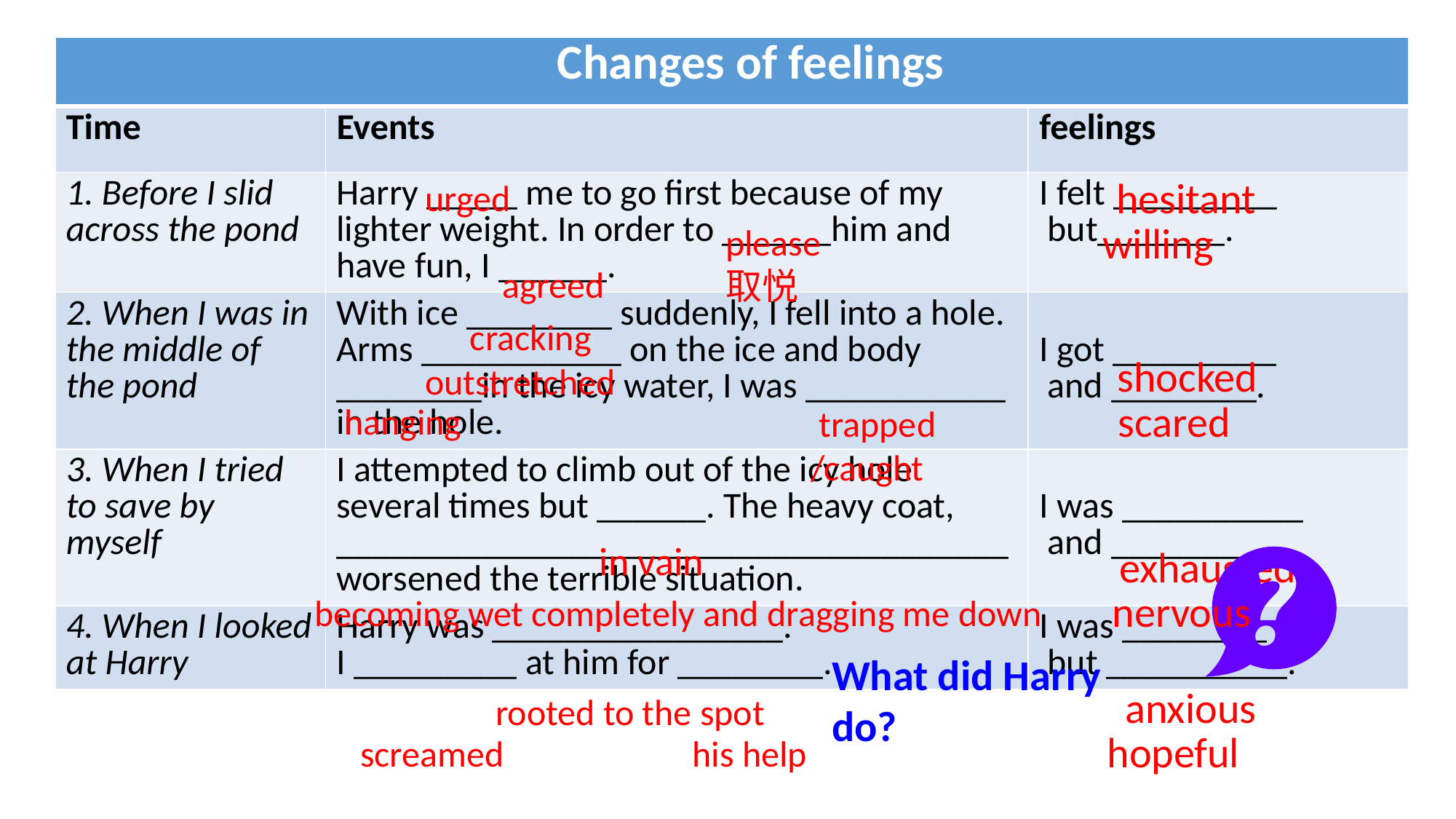

| Changes of feelings |  |  |
| --- | --- | --- |
| Time | Events | feelings |
| 1. Before I slid across the pond | Harry \_\_\_\_\_ me to go first because of my lighter weight. In order to \_\_\_\_\_\_him and have fun, I \_\_\_\_\_\_. | I felt \_\_\_\_\_\_\_\_\_ but\_\_\_\_\_\_\_. |
| 2. When I was in the middle of the pond | With ice \_\_\_\_\_\_\_\_ suddenly, I fell into a hole. Arms \_\_\_\_\_\_\_\_\_\_\_ on the ice and body \_\_\_\_\_\_\_\_in the icy water, I was \_\_\_\_\_\_\_\_\_\_\_ in the hole. | I got \_\_\_\_\_\_\_\_\_ and \_\_\_\_\_\_\_\_. |
| 3. When I tried to save by myself | I attempted to climb out of the icy hole several times but \_\_\_\_\_\_. The heavy coat, \_\_\_\_\_\_\_\_\_\_\_\_\_\_\_\_\_\_\_\_\_\_\_\_\_\_\_\_\_\_\_\_\_\_\_\_\_worsened the terrible situation. | I was \_\_\_\_\_\_\_\_\_\_ and \_\_\_\_\_\_\_\_\_. |
| 4. When I looked at Harry | Harry was \_\_\_\_\_\_\_\_\_\_\_\_\_\_\_\_. I \_\_\_\_\_\_\_\_\_ at him for \_\_\_\_\_\_\_\_. | I was \_\_\_\_\_\_\_\_ but \_\_\_\_\_\_\_\_\_\_. |
hesitant
urged
willing
please
取悦
agreed
cracking
shocked
outstretched
scared
 hanging
 trapped
/caught
  in vain
exhausted

 nervous
 becoming wet completely and dragging me down
What did Harry do?
anxious
rooted to the spot
hopeful
 screamed                       his help